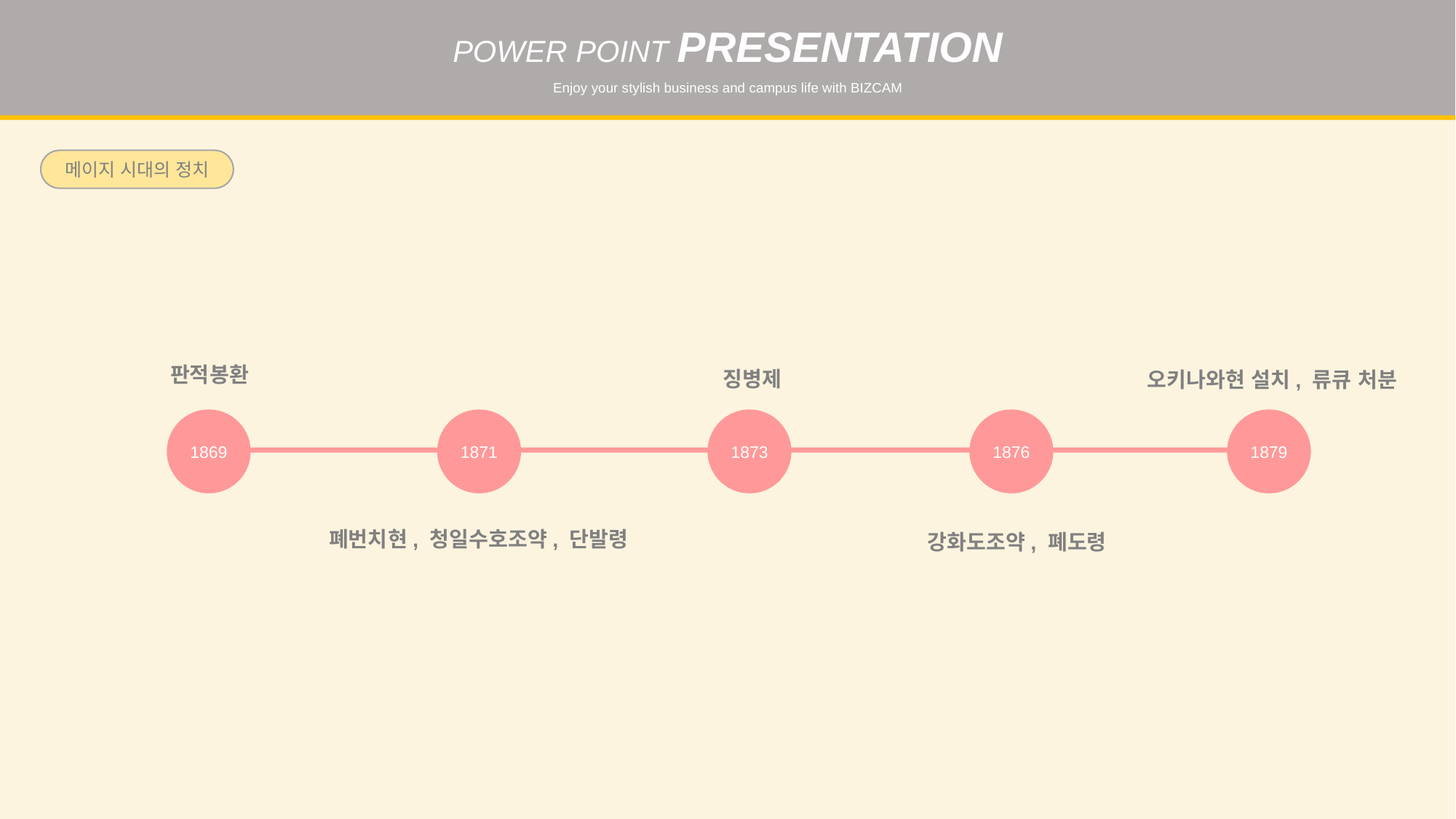

POWER POINT PRESENTATION
Enjoy your stylish business and campus life with BIZCAM
메이지 시대의 정치
판적봉환
징병제
오키나와현 설치, 류큐 처분
1869
1871
1873
1876
1879

폐번치현, 청일수호조약, 단발령
강화도조약, 폐도령